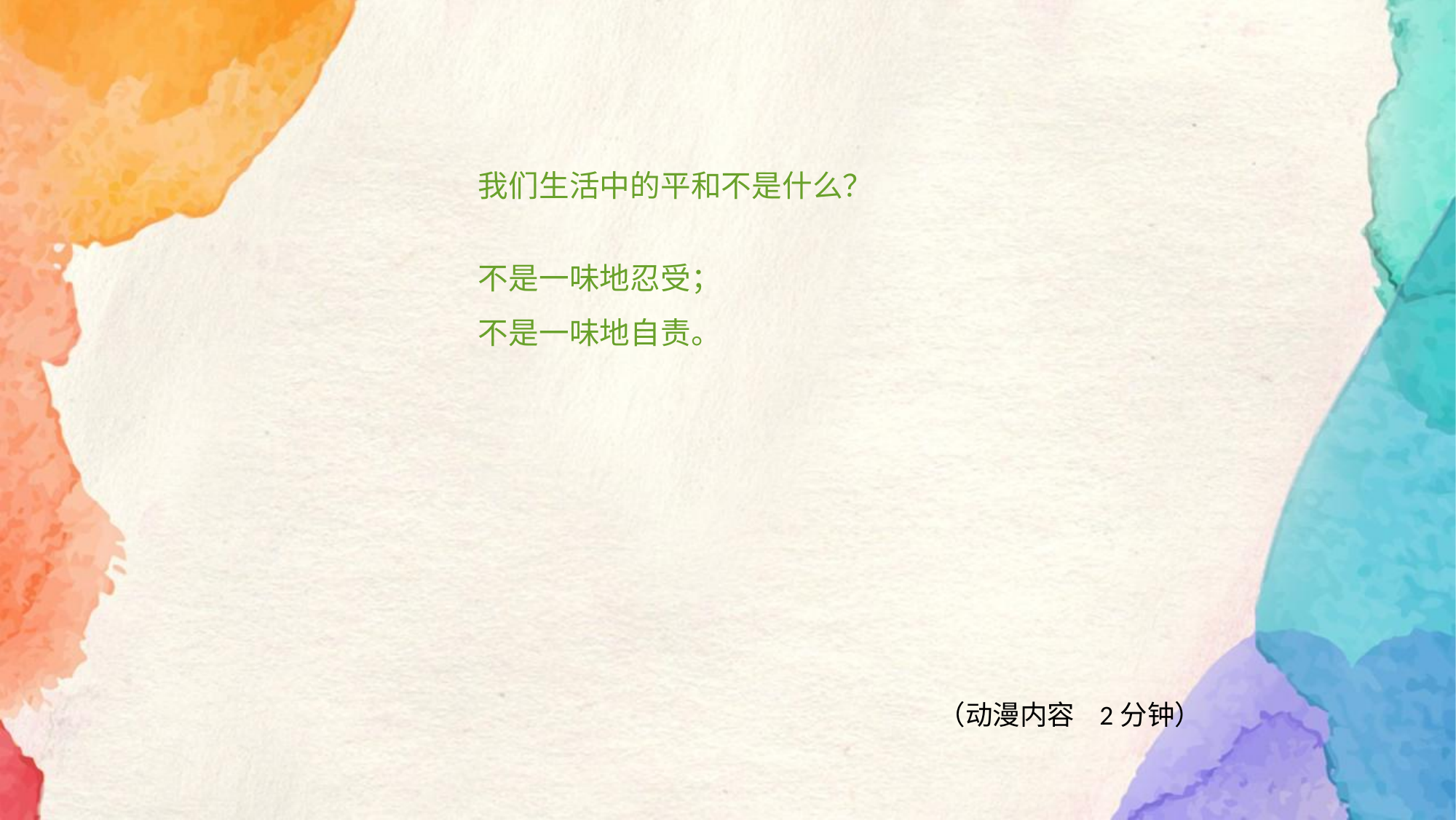

我们生活中的平和不是什么？

不是一味地忍受；
不是一味地自责。
（动漫内容   2分钟）